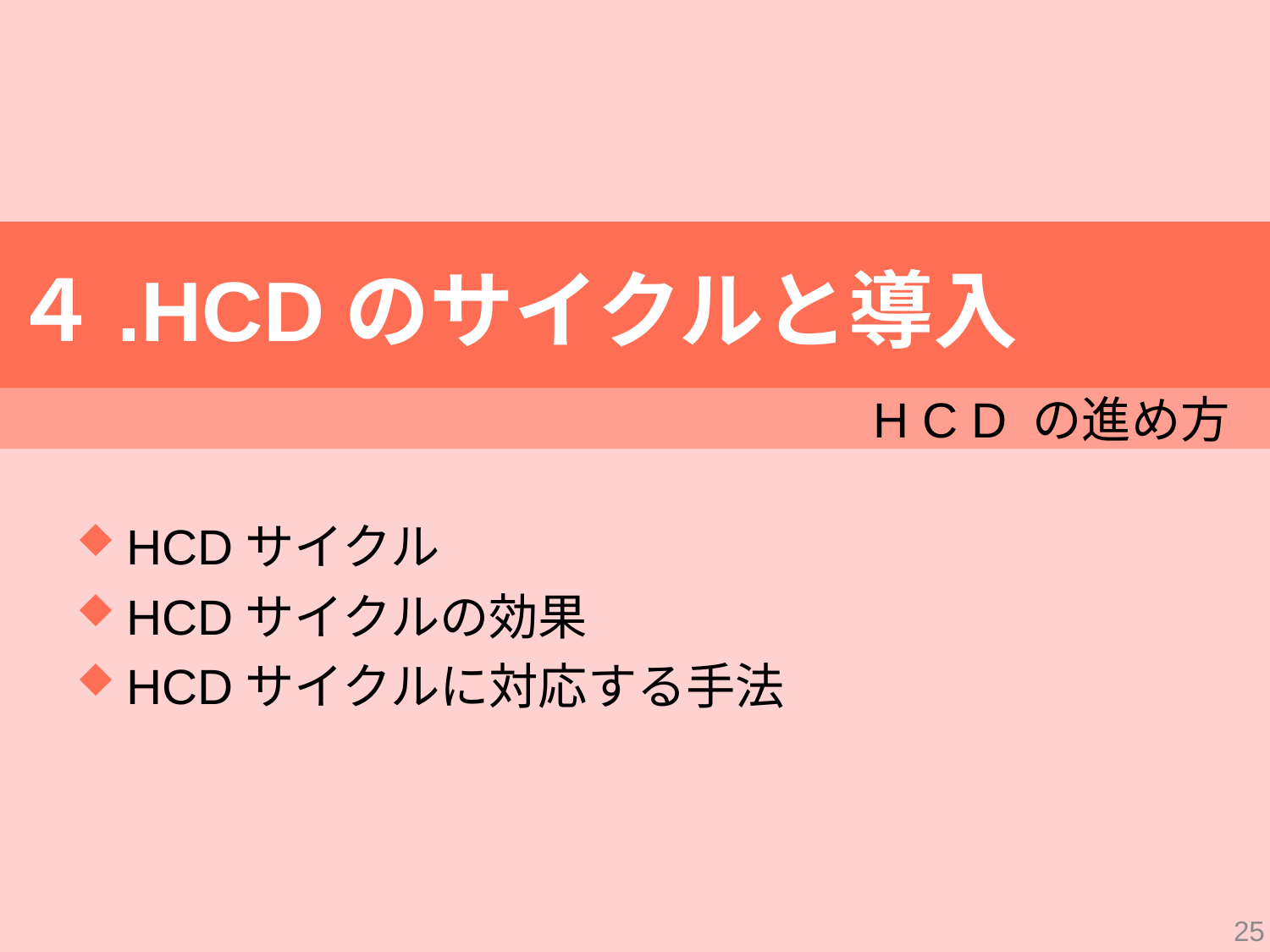

# ４.HCDのサイクルと導入
H C D の進め方
HCDサイクル
HCDサイクルの効果
HCDサイクルに対応する手法
25